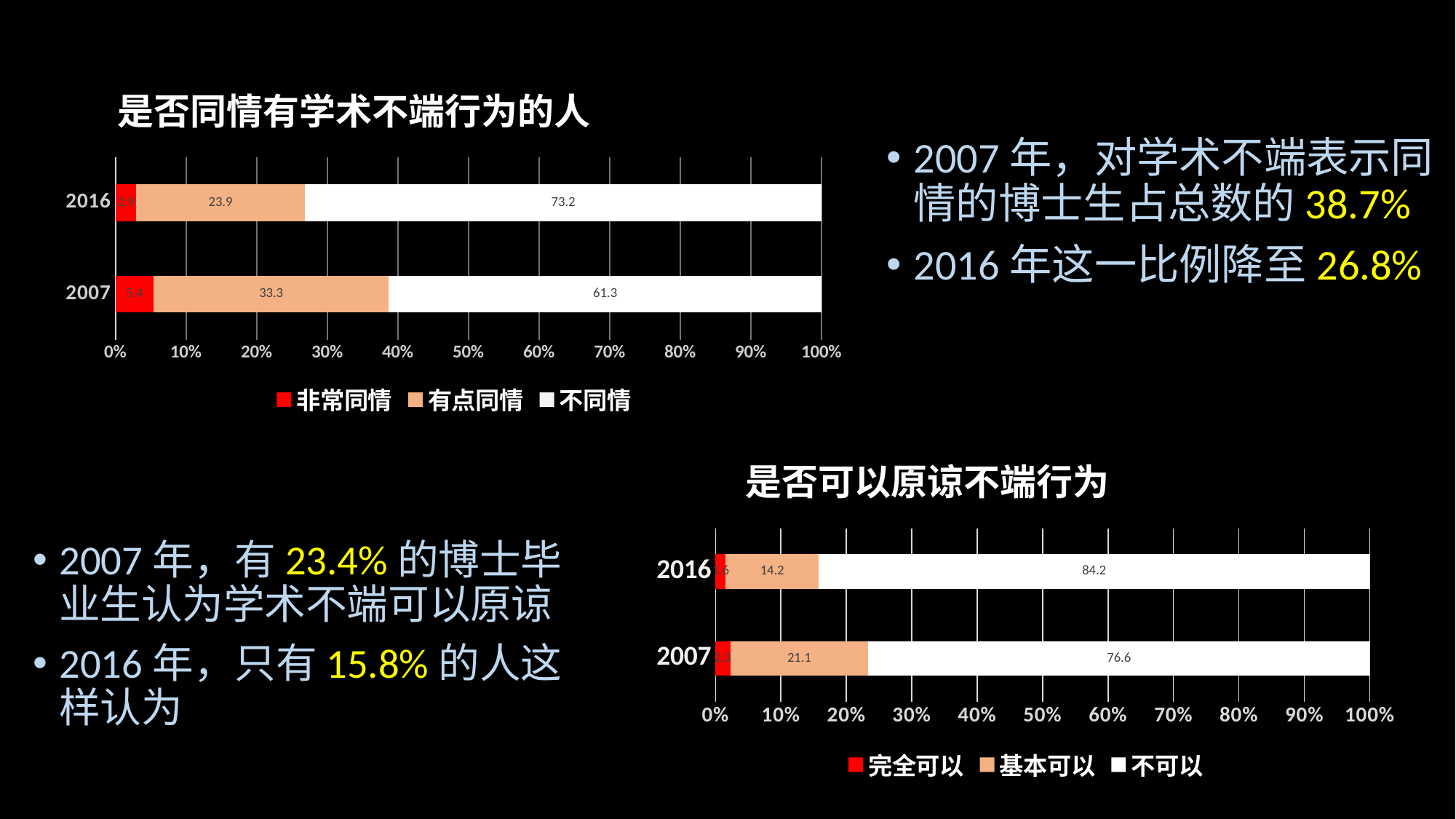

### Chart: 是否同情有学术不端行为的人

| Category | 非常同情 | 有点同情 | 不同情 |
|---|---|---|---|
| 2007 | 5.380927011188066 | 33.29781566329249 | 61.32125732551945 |
| 2016 | 2.9254022428083863 | 23.890784982935152 | 73.18381277425647 |
2007年，对学术不端表示同情的博士生占总数的38.7%
2016年这一比例降至26.8%

### Chart: 是否可以原谅不端行为

| Category | 完全可以 | 基本可以 | 不可以 |
|---|---|---|---|
| 2007 | 2.2508038585209005 | 21.114683815648444 | 76.63451232583066 |
| 2016 | 1.5609756097560976 | 14.195121951219512 | 84.2439024390244 |
2007年，有23.4%的博士毕业生认为学术不端可以原谅
2016年，只有15.8%的人这样认为